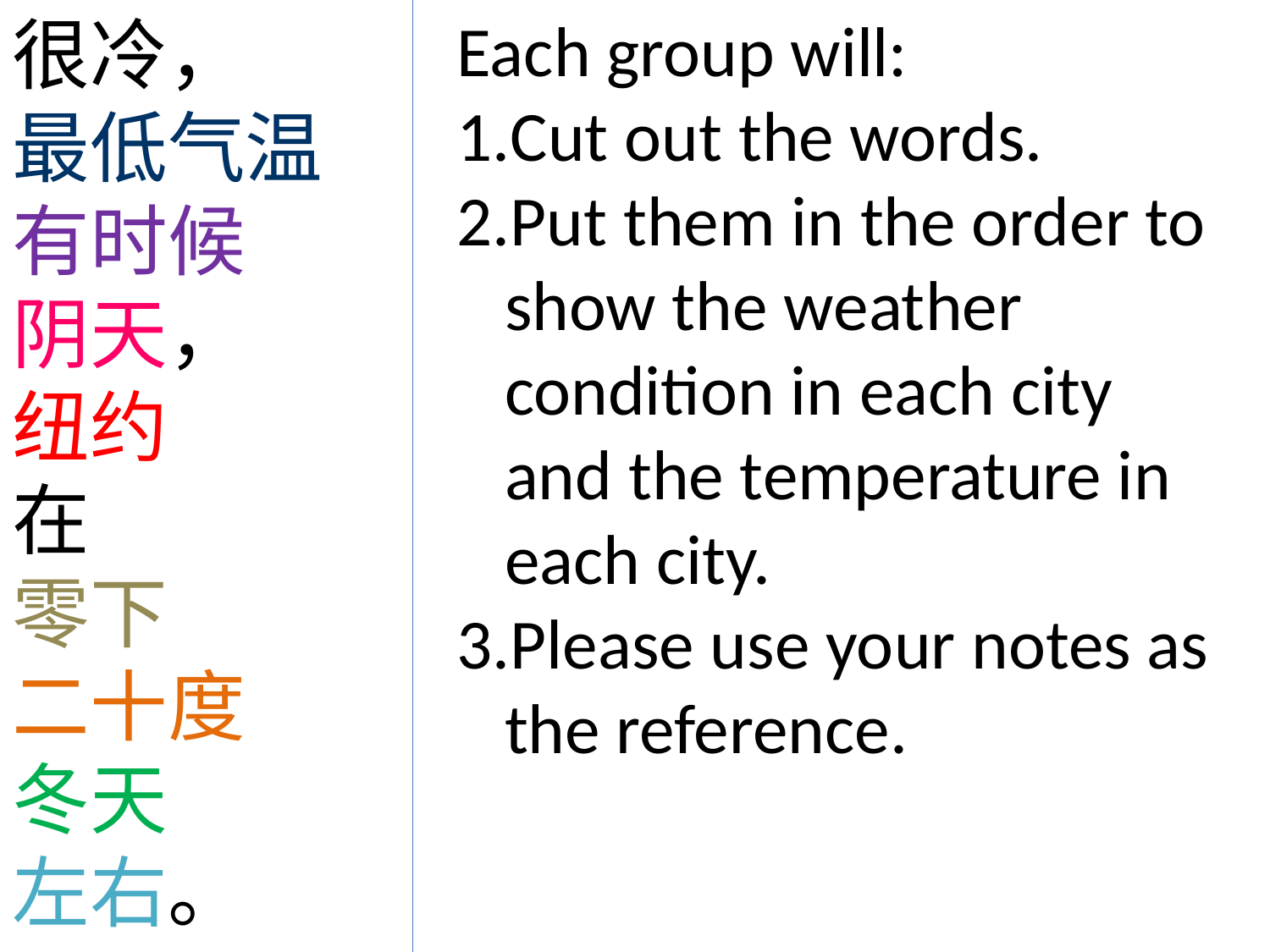

很冷，
最低气温
有时候
阴天，
纽约
在
零下
二十度
冬天
左右。
Each group will:
Cut out the words.
Put them in the order to show the weather condition in each city and the temperature in each city.
Please use your notes as the reference.